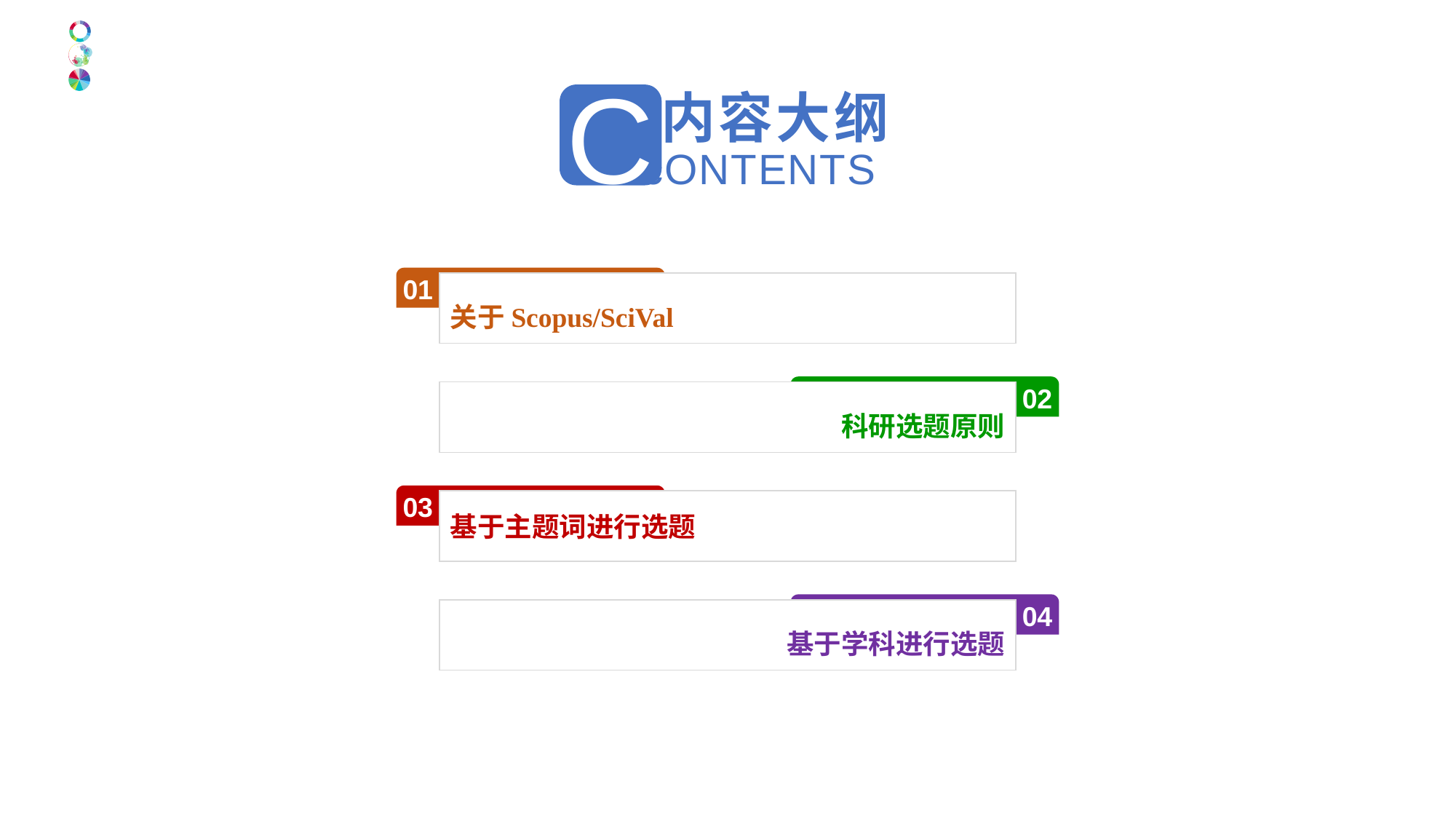

C
内容大纲
cONTENTS
01
关于Scopus/SciVal
02
科研选题原则
03
基于主题词进行选题
04
基于学科进行选题